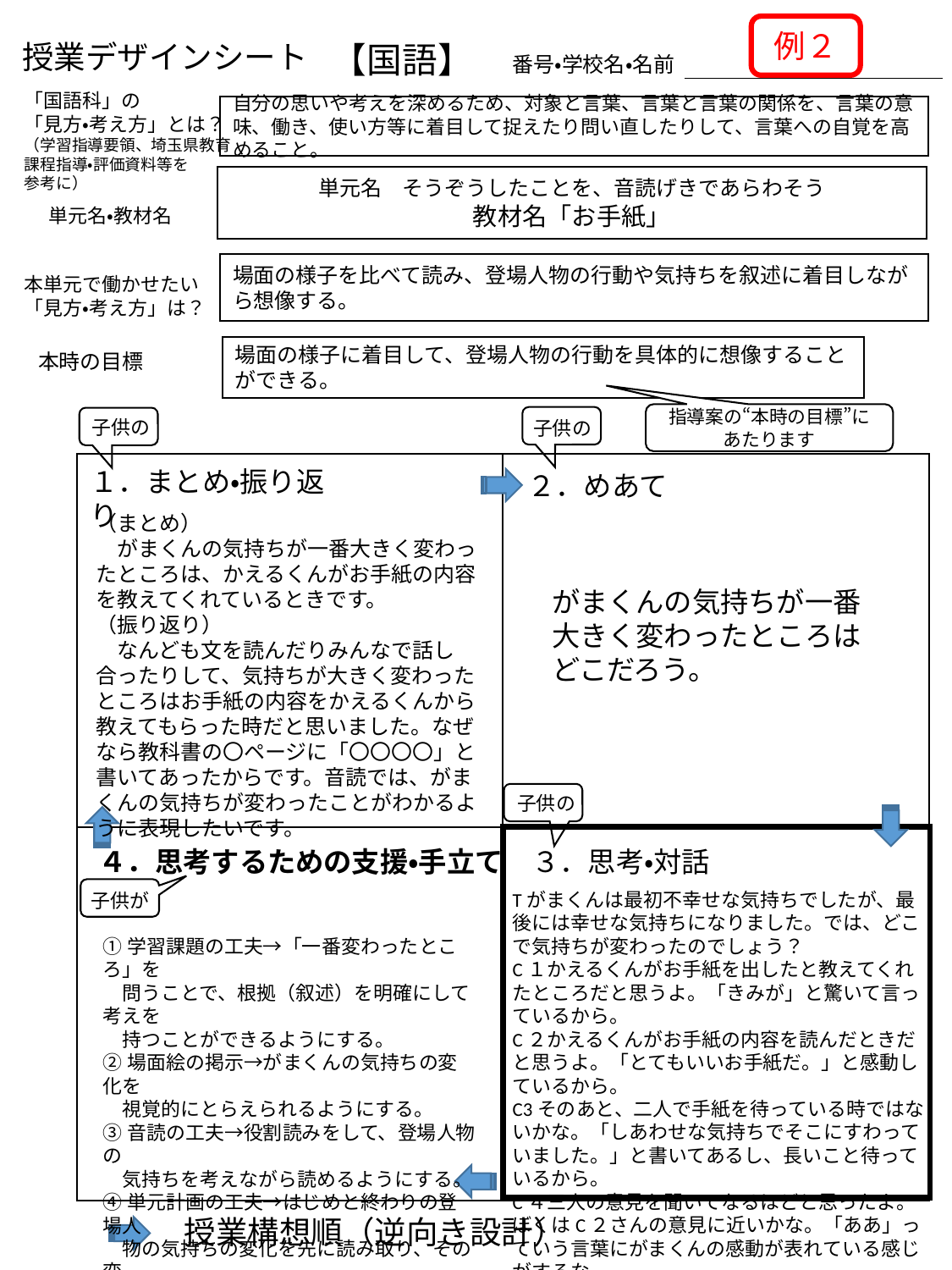

例２
授業デザインシート
【国語】
番号・学校名・名前
「国語科」の
「見方・考え方」とは？
（学習指導要領、埼玉県教育
課程指導・評価資料等を
参考に）
自分の思いや考えを深めるため、対象と言葉、言葉と言葉の関係を、言葉の意味、働き、使い方等に着目して捉えたり問い直したりして、言葉への自覚を高めること。
単元名　そうぞうしたことを、音読げきであらわそう
教材名「お手紙」
単元名・教材名
場面の様子を比べて読み、登場人物の行動や気持ちを叙述に着目しながら想像する。
本単元で働かせたい
「見方・考え方」は？
場面の様子に着目して、登場人物の行動を具体的に想像することができる。
本時の目標
指導案の“本時の目標”に
あたります

子供の

子供の

１．まとめ・振り返り
２．めあて

（まとめ）
　がまくんの気持ちが一番大きく変わったところは、かえるくんがお手紙の内容を教えてくれているときです。
（振り返り）
　なんども文を読んだりみんなで話し合ったりして、気持ちが大きく変わったところはお手紙の内容をかえるくんから教えてもらった時だと思いました。なぜなら教科書の〇ページに「〇〇〇〇」と書いてあったからです。音読では、がまくんの気持ちが変わったことがわかるように表現したいです。

がまくんの気持ちが一番大きく変わったところはどこだろう。

子供の

４．思考するための支援・手立て
３．思考・対話

子供が
Tがまくんは最初不幸せな気持ちでしたが、最後には幸せな気持ちになりました。では、どこで気持ちが変わったのでしょう？
C１かえるくんがお手紙を出したと教えてくれたところだと思うよ。「きみが」と驚いて言っているから。
C２かえるくんがお手紙の内容を読んだときだと思うよ。「とてもいいお手紙だ。」と感動しているから。
C3そのあと、二人で手紙を待っている時ではないかな。「しあわせな気持ちでそこにすわっていました。」と書いてあるし、長いこと待っているから。
C４三人の意見を聞いてなるほどと思ったよ。ぼくはC２さんの意見に近いかな。「ああ」っていう言葉にがまくんの感動が表れている感じがするな。
①学習課題の工夫→「一番変わったところ」を
　問うことで、根拠（叙述）を明確にして考えを
　持つことができるようにする。
②場面絵の掲示→がまくんの気持ちの変化を
　視覚的にとらえられるようにする。
③音読の工夫→役割読みをして、登場人物の
　気持ちを考えながら読めるようにする。
④単元計画の工夫→はじめと終わりの登場人
　物の気持ちの変化を先に読み取り、その変
　化の過程にあるものを読みとる意義を持た
　せられるように学習計画を工夫する。

授業構想順（逆向き設計）